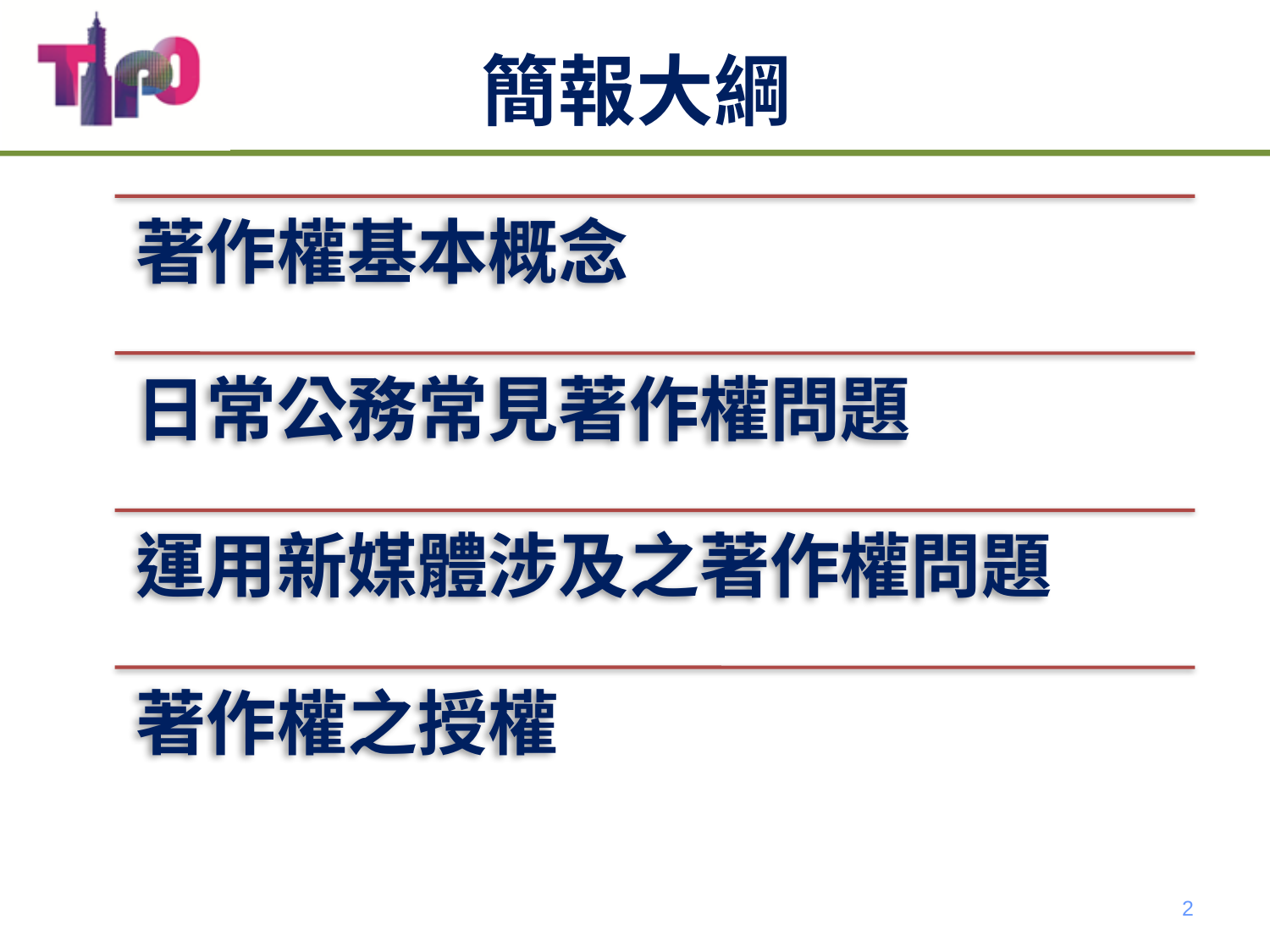

# 簡報大綱
著作權基本概念
日常公務常見著作權問題
運用新媒體涉及之著作權問題
著作權之授權
2